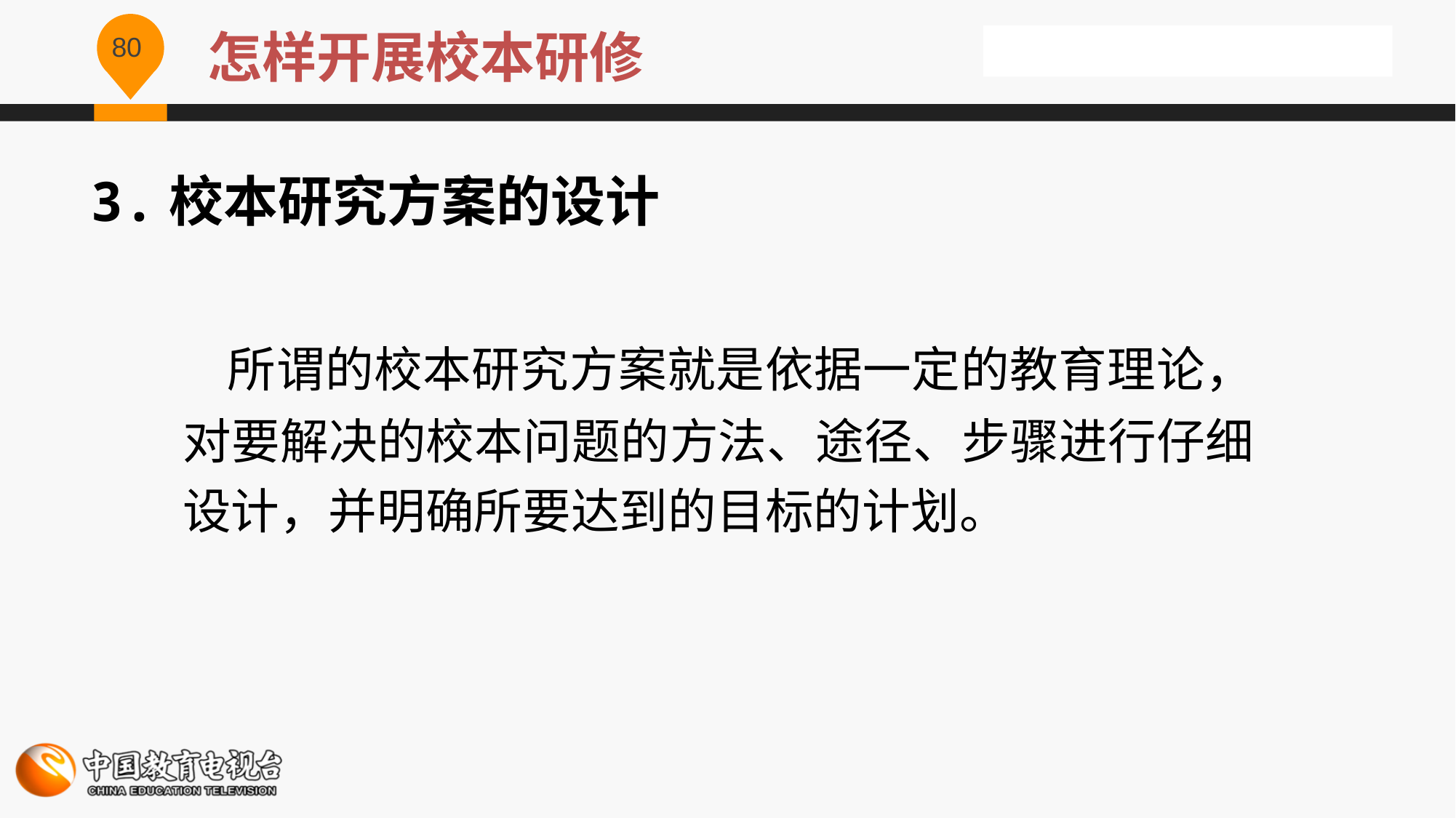

# 怎样开展校本研修
3.校本研究方案的设计
     所谓的校本研究方案就是依据一定的教育理论，对要解决的校本问题的方法、途径、步骤进行仔细设计，并明确所要达到的目标的计划。